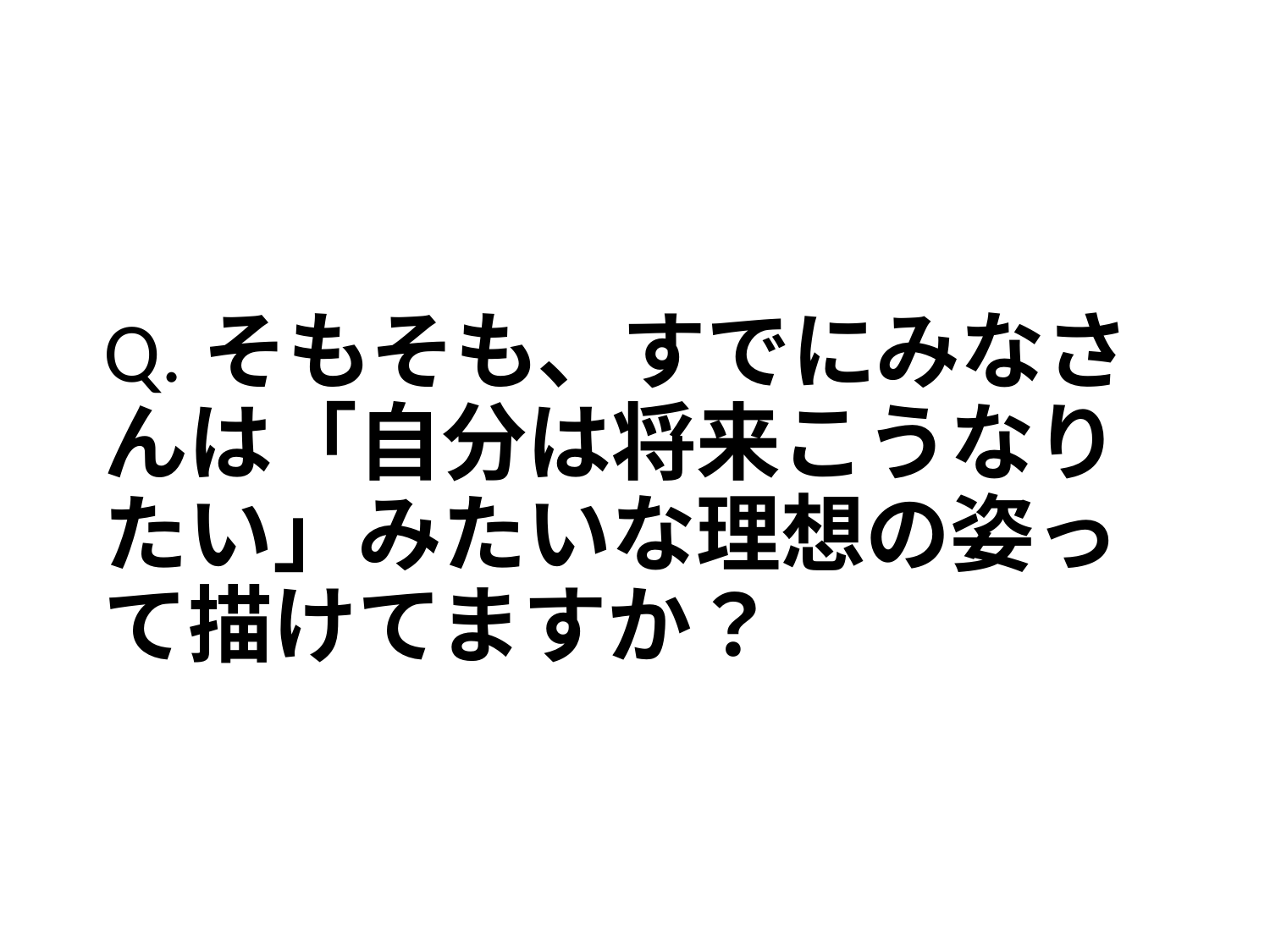

# Q.そもそも、すでにみなさんは「自分は将来こうなりたい」みたいな理想の姿って描けてますか？